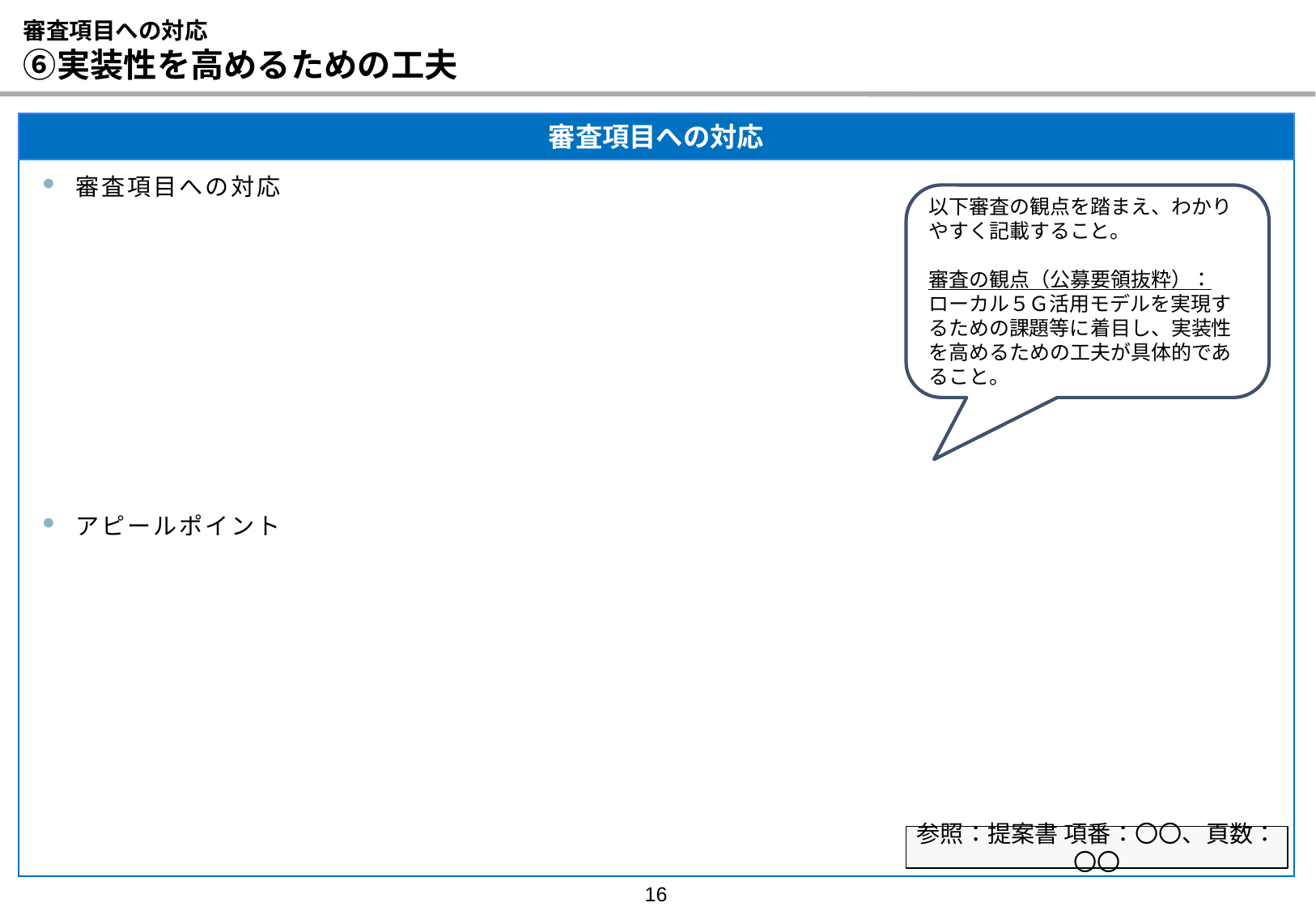

# 審査項目への対応 ⑥実装性を高めるための工夫
審査項目への対応
審査項目への対応

アピールポイント

以下審査の観点を踏まえ、わかりやすく記載すること。

審査の観点（公募要領抜粋）：
ローカル５Ｇ活用モデルを実現するための課題等に着目し、実装性を高めるための工夫が具体的であること。
参照：提案書 項番：〇〇、頁数：〇〇